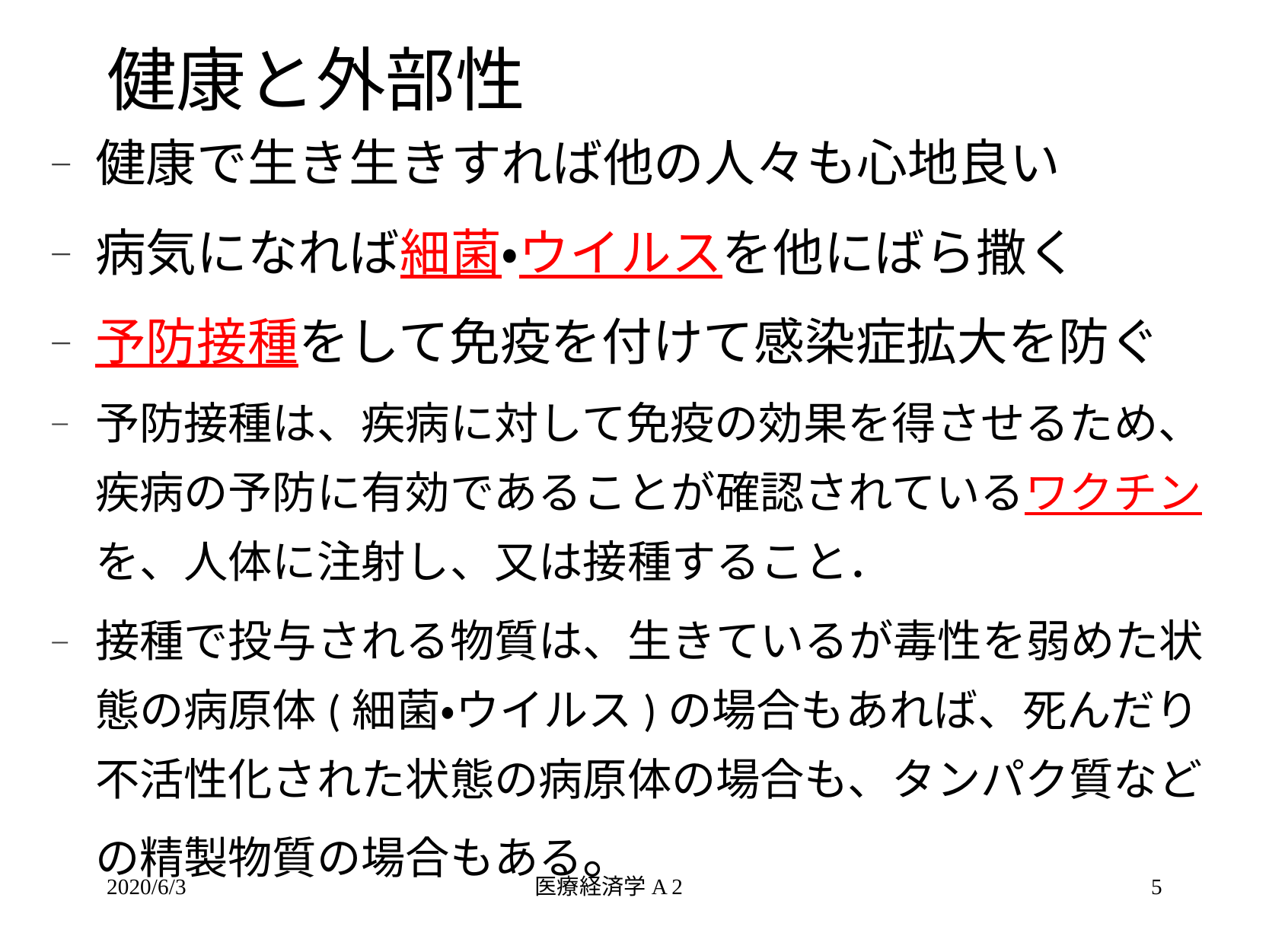

# 健康と外部性
健康で生き生きすれば他の人々も心地良い
病気になれば細菌・ウイルスを他にばら撒く
予防接種をして免疫を付けて感染症拡大を防ぐ
予防接種は、疾病に対して免疫の効果を得させるため、疾病の予防に有効であることが確認されているワクチンを、人体に注射し、又は接種すること．
接種で投与される物質は、生きているが毒性を弱めた状態の病原体(細菌・ウイルス)の場合もあれば、死んだり不活性化された状態の病原体の場合も、タンパク質などの精製物質の場合もある。
2020/6/3
医療経済学A 2
5